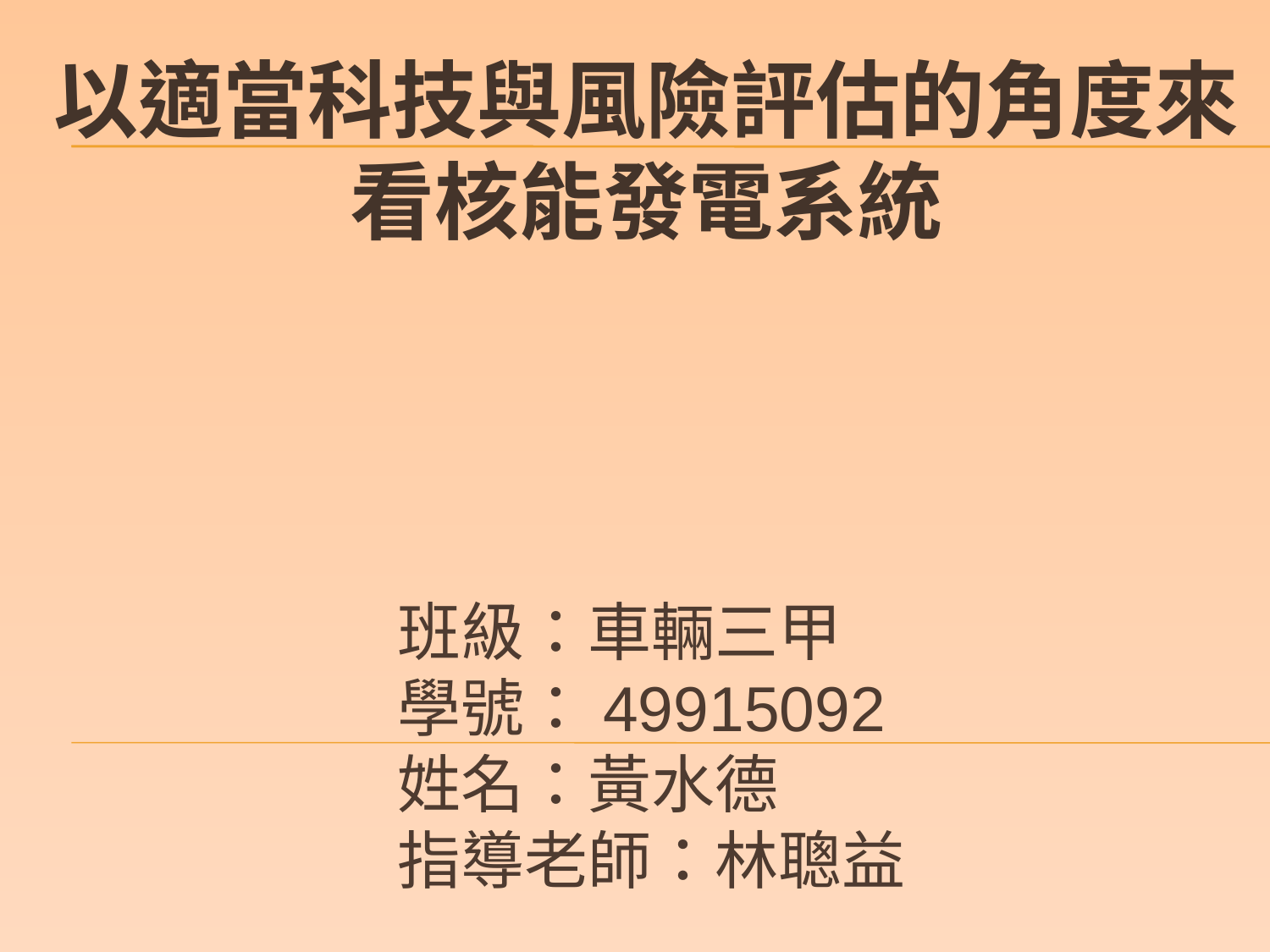

以適當科技與風險評估的角度來看核能發電系統
# 班級：車輛三甲 學號：49915092 姓名：黃水德 指導老師：林聰益